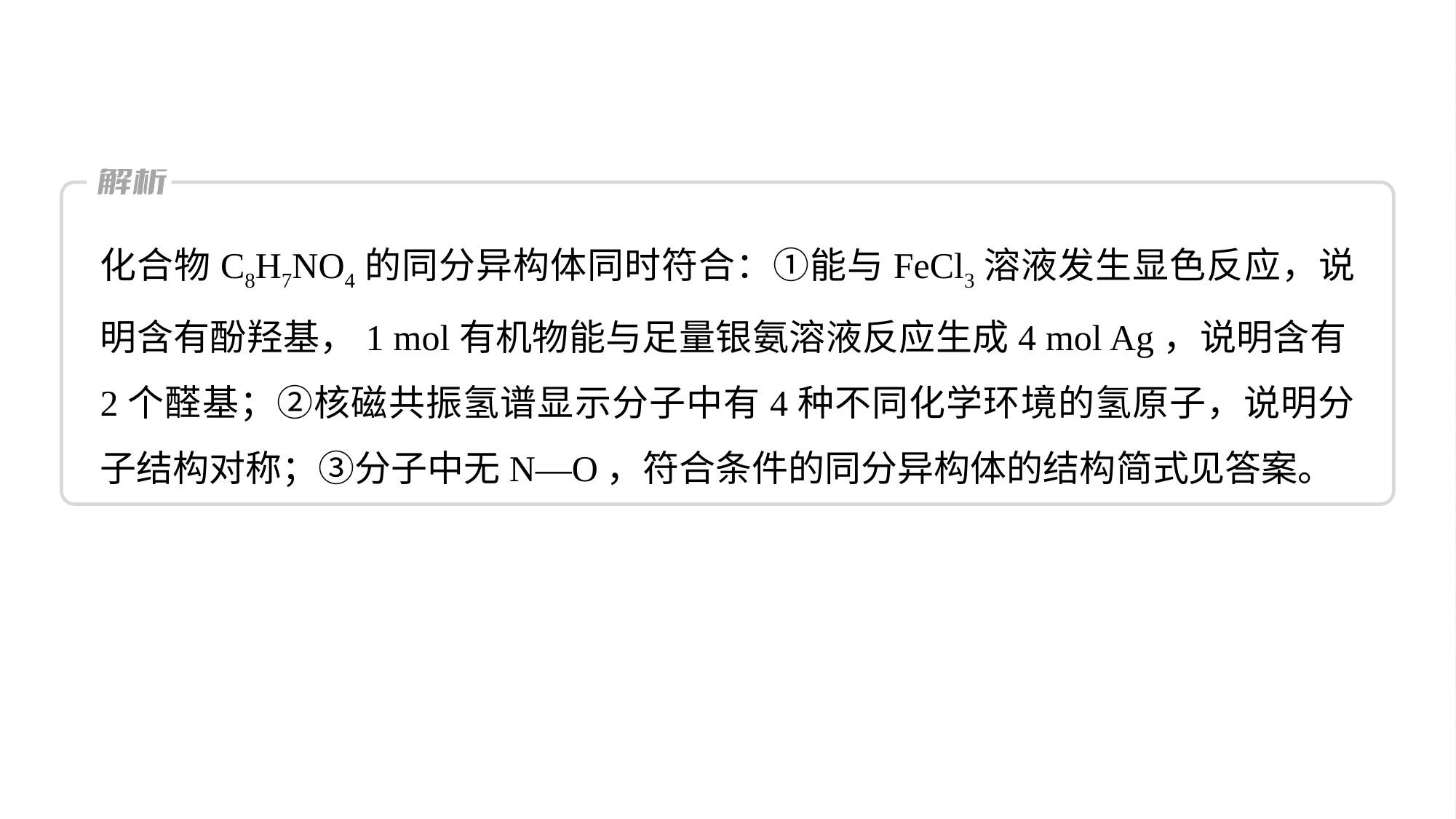

化合物C8H7NO4的同分异构体同时符合：①能与FeCl3溶液发生显色反应，说明含有酚羟基，1 mol有机物能与足量银氨溶液反应生成4 mol Ag，说明含有2个醛基；②核磁共振氢谱显示分子中有4种不同化学环境的氢原子，说明分子结构对称；③分子中无N—O，符合条件的同分异构体的结构简式见答案。